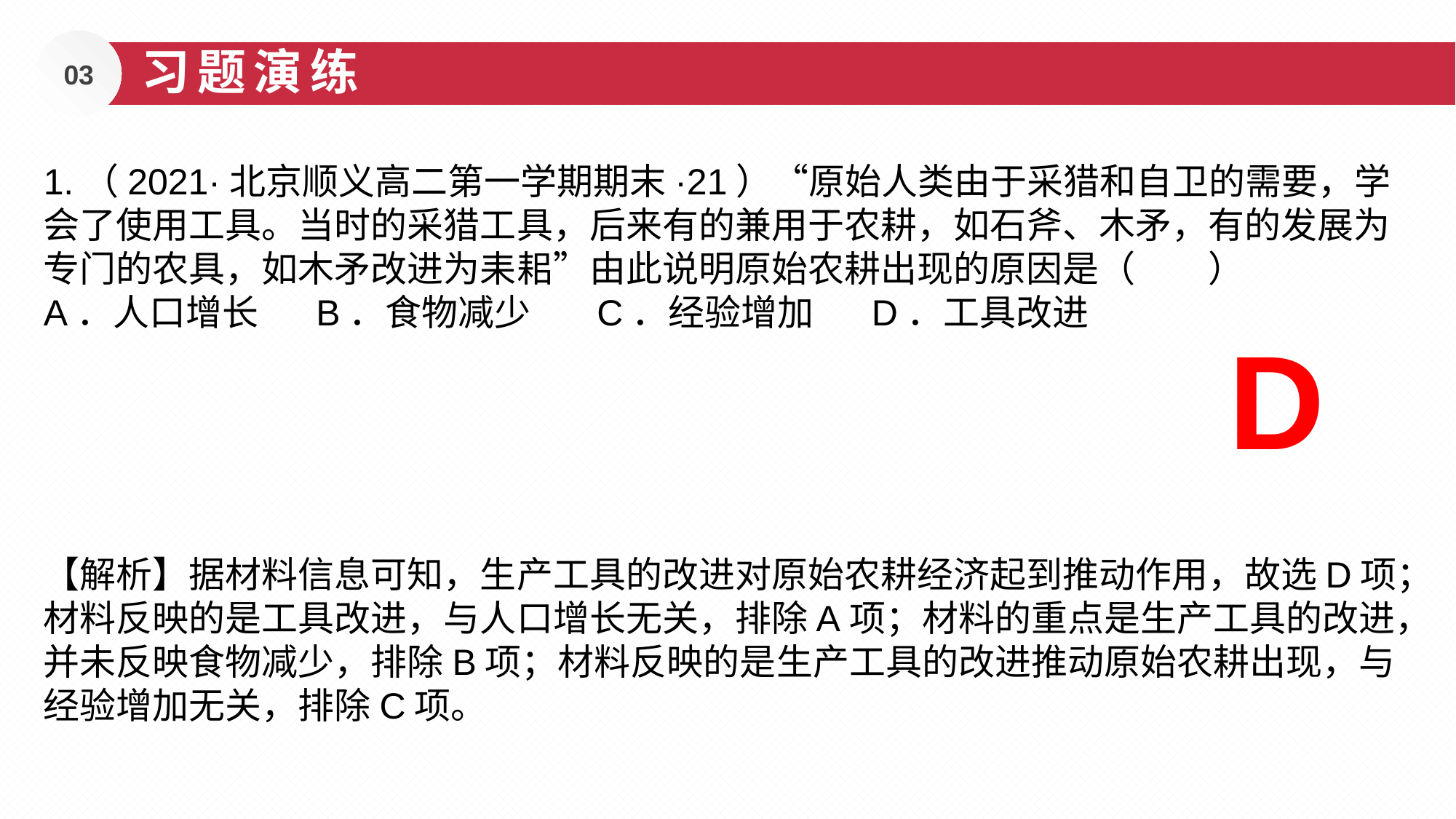

03
习题演练

1.（2021·北京顺义高二第一学期期末·21）“原始人类由于采猎和自卫的需要，学会了使用工具。当时的采猎工具，后来有的兼用于农耕，如石斧、木矛，有的发展为专门的农具，如木矛改进为耒耜”由此说明原始农耕出现的原因是（　　）
A．人口增长      B．食物减少       C．经验增加      D．工具改进

【解析】据材料信息可知，生产工具的改进对原始农耕经济起到推动作用，故选D项；材料反映的是工具改进，与人口增长无关，排除A项；材料的重点是生产工具的改进，并未反映食物减少，排除B项；材料反映的是生产工具的改进推动原始农耕出现，与经验增加无关，排除C项。
D